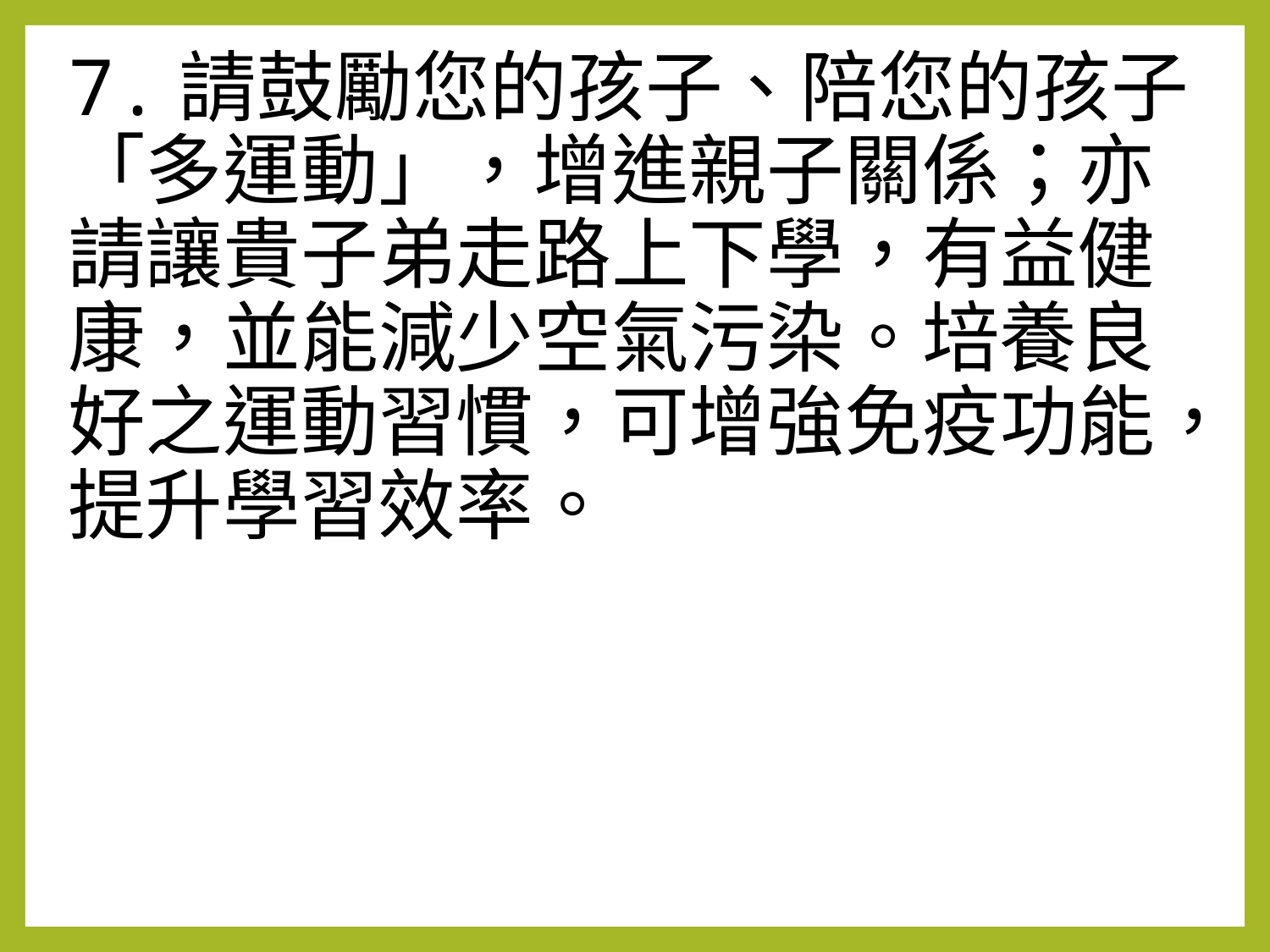

7.請鼓勵您的孩子、陪您的孩子「多運動」，增進親子關係；亦請讓貴子弟走路上下學，有益健康，並能減少空氣污染。培養良好之運動習慣，可增強免疫功能，提升學習效率。